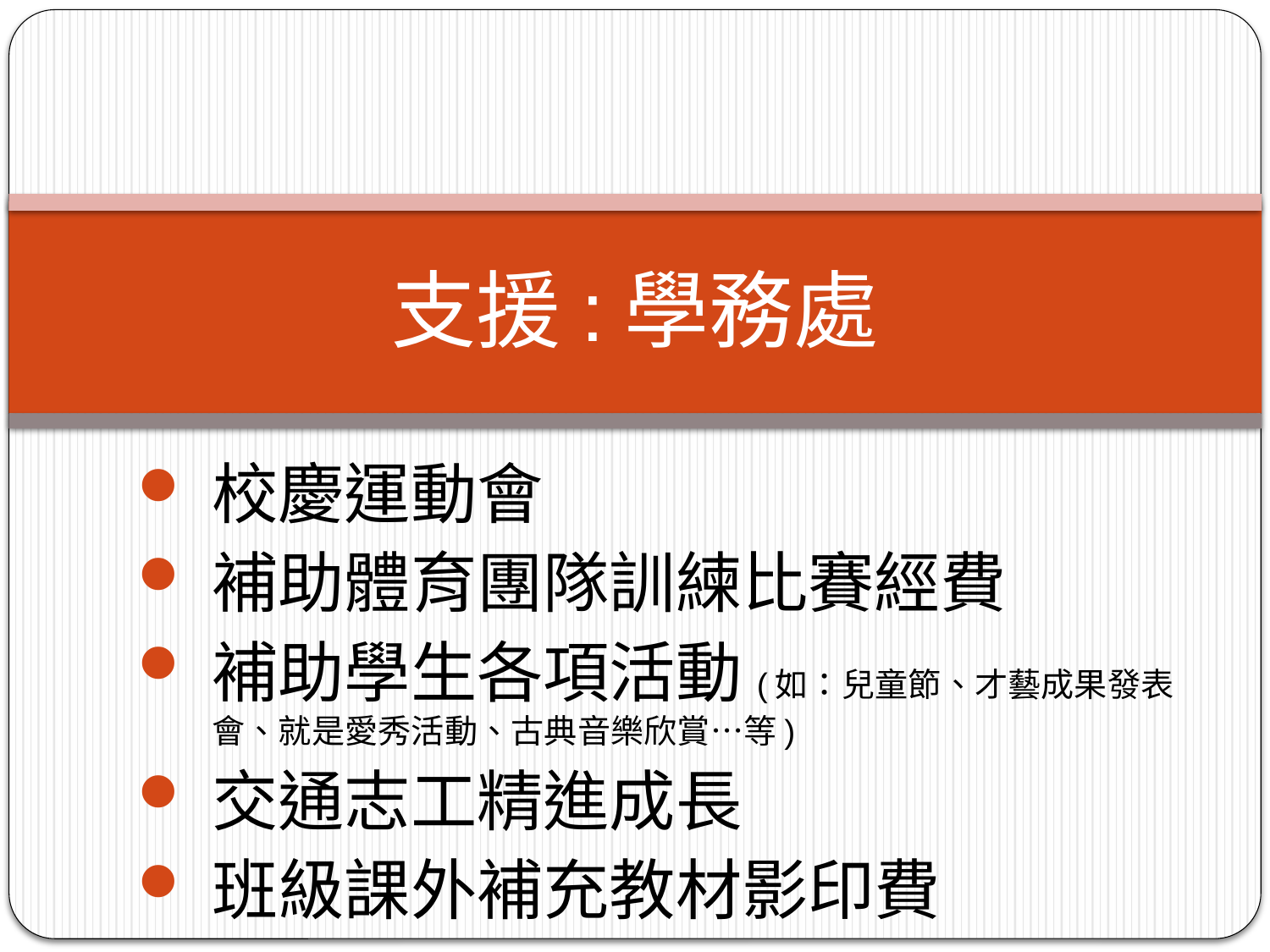

# 支援:學務處
校慶運動會
補助體育團隊訓練比賽經費
補助學生各項活動(如：兒童節、才藝成果發表會、就是愛秀活動、古典音樂欣賞…等)
交通志工精進成長
班級課外補充教材影印費